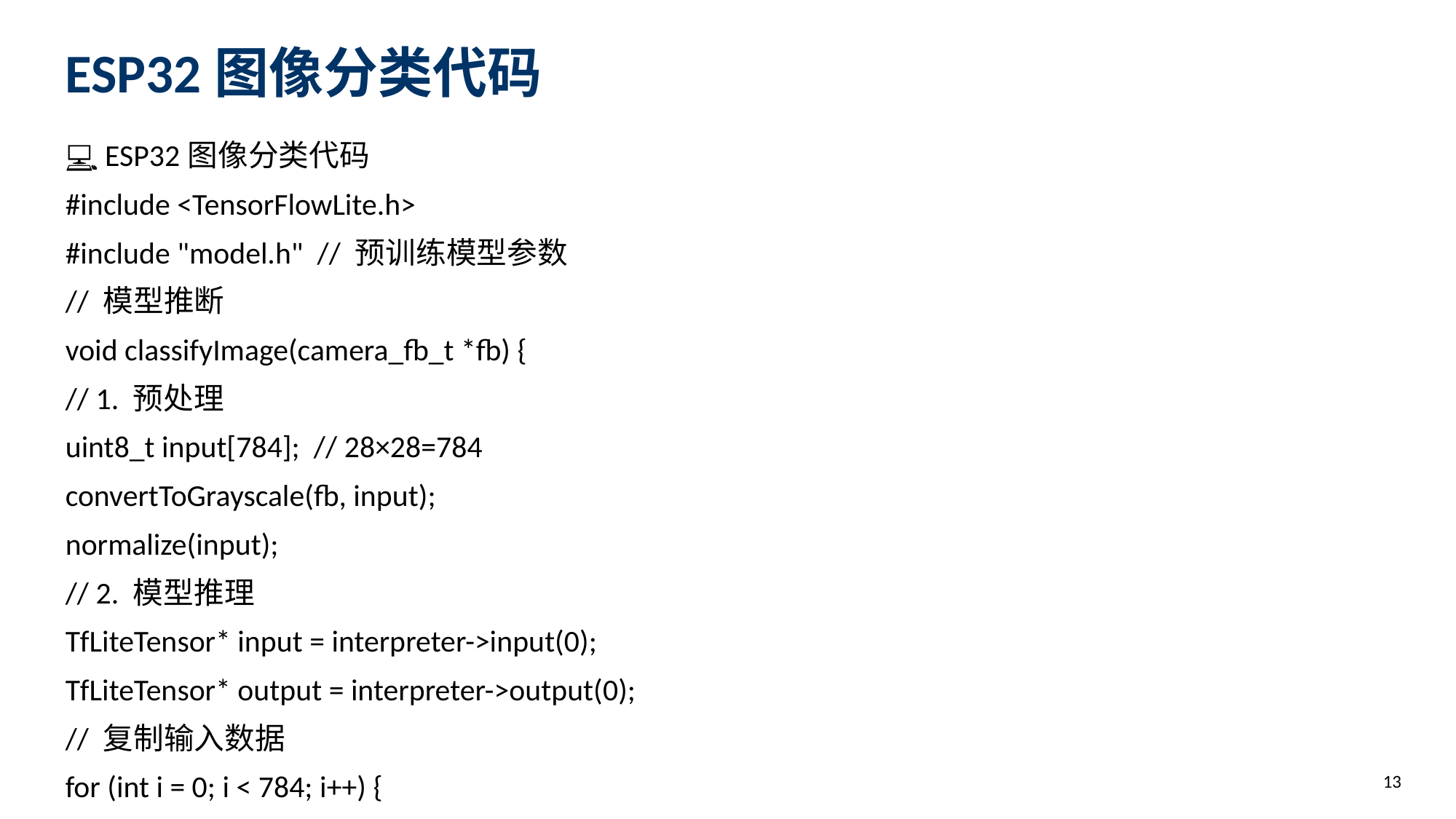

ESP32图像分类代码
💻 ESP32图像分类代码
#include <TensorFlowLite.h>
#include "model.h"  // 预训练模型参数
// 模型推断
void classifyImage(camera_fb_t *fb) {
// 1. 预处理
uint8_t input[784];  // 28×28=784
convertToGrayscale(fb, input);
normalize(input);
// 2. 模型推理
TfLiteTensor* input = interpreter->input(0);
TfLiteTensor* output = interpreter->output(0);
// 复制输入数据
for (int i = 0; i < 784; i++) {
input->data.uint8[i] = input[i];
}
// 3. 执行推理
interpreter->Invoke();
// 4. 获取结果
int digit = argmax(output->data.uint8, 10);
float conf = output->data.uint8[digit] / 255.0;
Serial.printf("识别: %d, 置信度: %.1f%%\n",
digit, conf * 100);
}
13